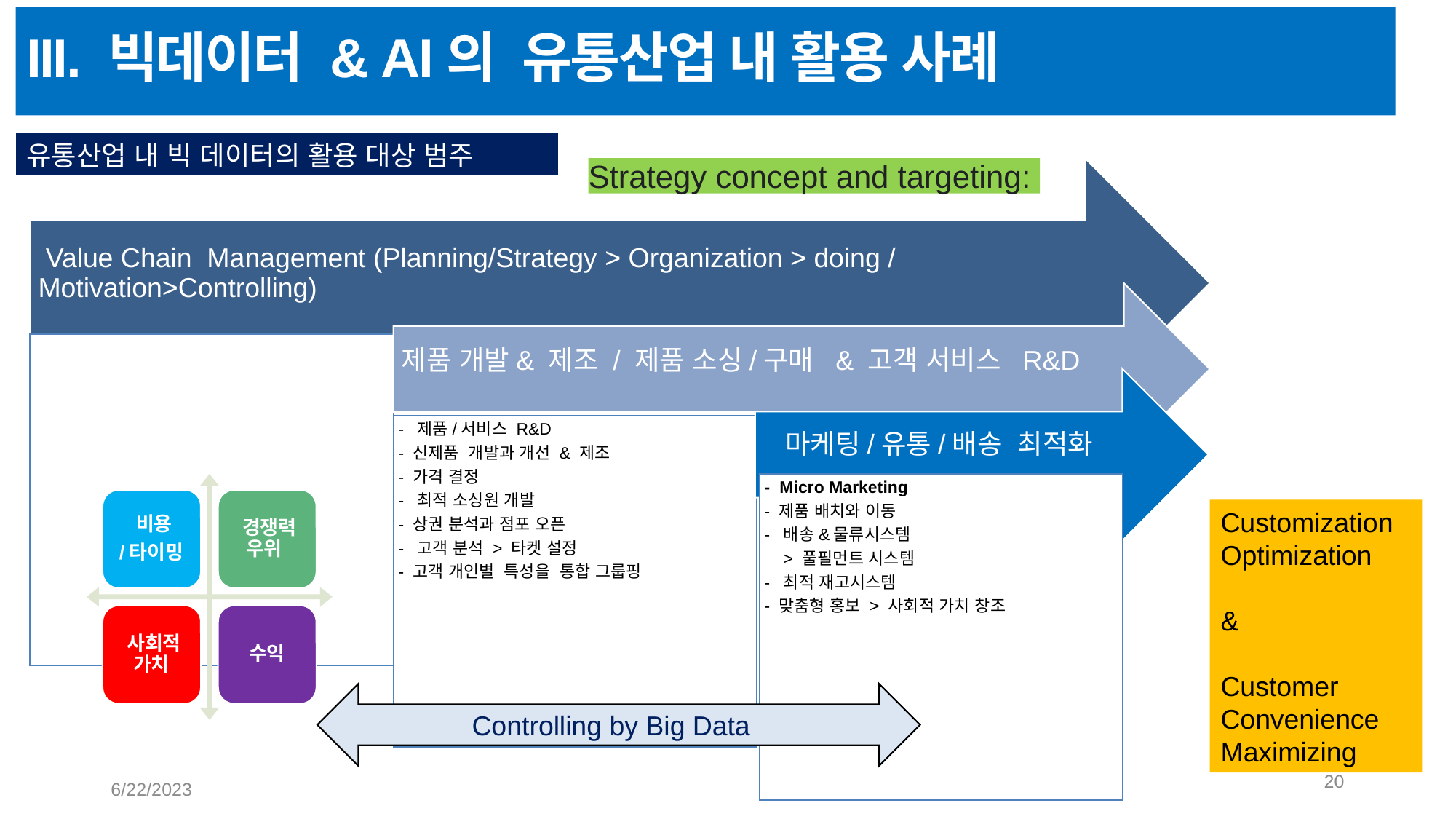

III. 빅데이터 & AI의  유통산업 내 활용 사례
유통산업 내 빅 데이터의 활용 대상 범주
 Value Chain  Management (Planning/Strategy > Organization > doing / Motivation>Controlling)

제품 개발& 제조 / 제품 소싱/구매  & 고객 서비스  R&D
-  제품/서비스 R&D
- 신제품  개발과 개선 & 제조
- 가격 결정
-  최적 소싱원 개발
- 상권 분석과 점포 오픈
-  고객 분석 > 타켓 설정
- 고객 개인별  특성을  통합 그룹핑

  마케팅/유통/배송  최적화
-  Micro Marketing
- 제품 배치와 이동
-  배송&물류시스템
    > 풀필먼트 시스템
-  최적 재고시스템
- 맞춤형 홍보 > 사회적 가치 창조
Strategy concept and targeting:
비용
/타이밍
경쟁력 우위
사회적 가치
수익
Customization
Optimization

&

Customer Convenience
Maximizing
Controlling by Big Data
20
6/22/2023